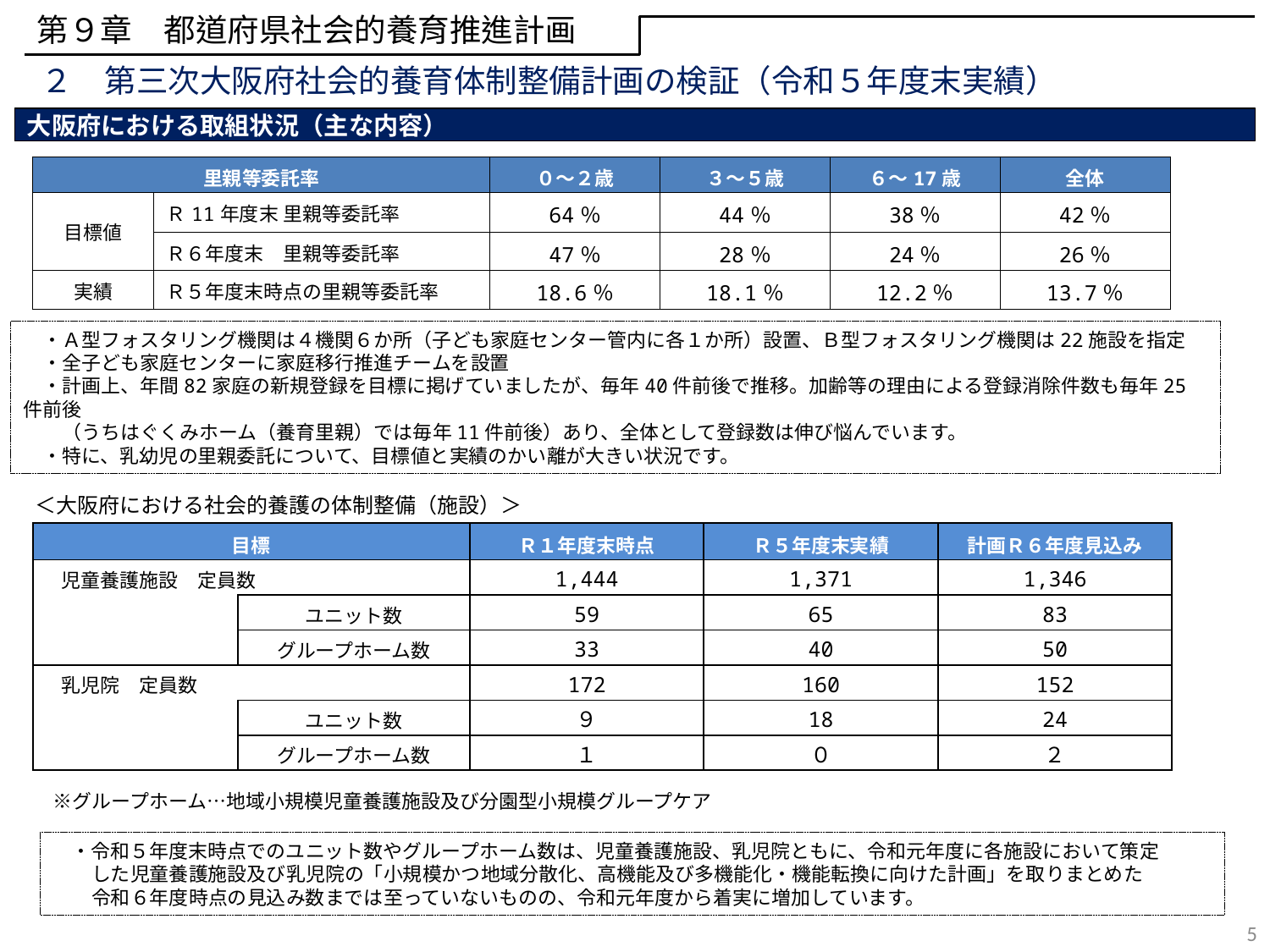

第９章　都道府県社会的養育推進計画
２　第三次大阪府社会的養育体制整備計画の検証（令和５年度末実績）
大阪府における取組状況（主な内容）
| 里親等委託率 |  | ０～２歳 | ３～５歳 | ６～17歳 | 全体 |
| --- | --- | --- | --- | --- | --- |
| 目標値 | Ｒ11年度末 里親等委託率 | 64％ | 44％ | 38％ | 42％ |
|  | Ｒ６年度末　里親等委託率 | 47％ | 28％ | 24％ | 26％ |
| 実績 | Ｒ５年度末時点の里親等委託率 | 18.6％ | 18.1％ | 12.2％ | 13.7％ |
　・Ａ型フォスタリング機関は４機関６か所（子ども家庭センター管内に各１か所）設置、Ｂ型フォスタリング機関は22施設を指定
　・全子ども家庭センターに家庭移行推進チームを設置
　・計画上、年間82家庭の新規登録を目標に掲げていましたが、毎年40件前後で推移。加齢等の理由による登録消除件数も毎年25件前後
　　（うちはぐくみホーム（養育里親）では毎年11件前後）あり、全体として登録数は伸び悩んでいます。
　・特に、乳幼児の里親委託について、目標値と実績のかい離が大きい状況です。
　＜大阪府における社会的養護の体制整備（施設）＞
| 目標 |  | Ｒ１年度末時点 | Ｒ５年度末実績 | 計画Ｒ６年度見込み |
| --- | --- | --- | --- | --- |
| 児童養護施設　定員数 |  | 1,444 | 1,371 | 1,346 |
|  | ユニット数 | 59 | 65 | 83 |
|  | グループホーム数 | 33 | 40 | 50 |
| 乳児院　定員数 |  | 172 | 160 | 152 |
|  | ユニット数 | ９ | 18 | 24 |
|  | グループホーム数 | １ | ０ | ２ |
　　※グループホーム…地域小規模児童養護施設及び分園型小規模グループケア
　・令和５年度末時点でのユニット数やグループホーム数は、児童養護施設、乳児院ともに、令和元年度に各施設において策定
　　した児童養護施設及び乳児院の「小規模かつ地域分散化、高機能及び多機能化・機能転換に向けた計画」を取りまとめた
　　令和６年度時点の見込み数までは至っていないものの、令和元年度から着実に増加しています。
5